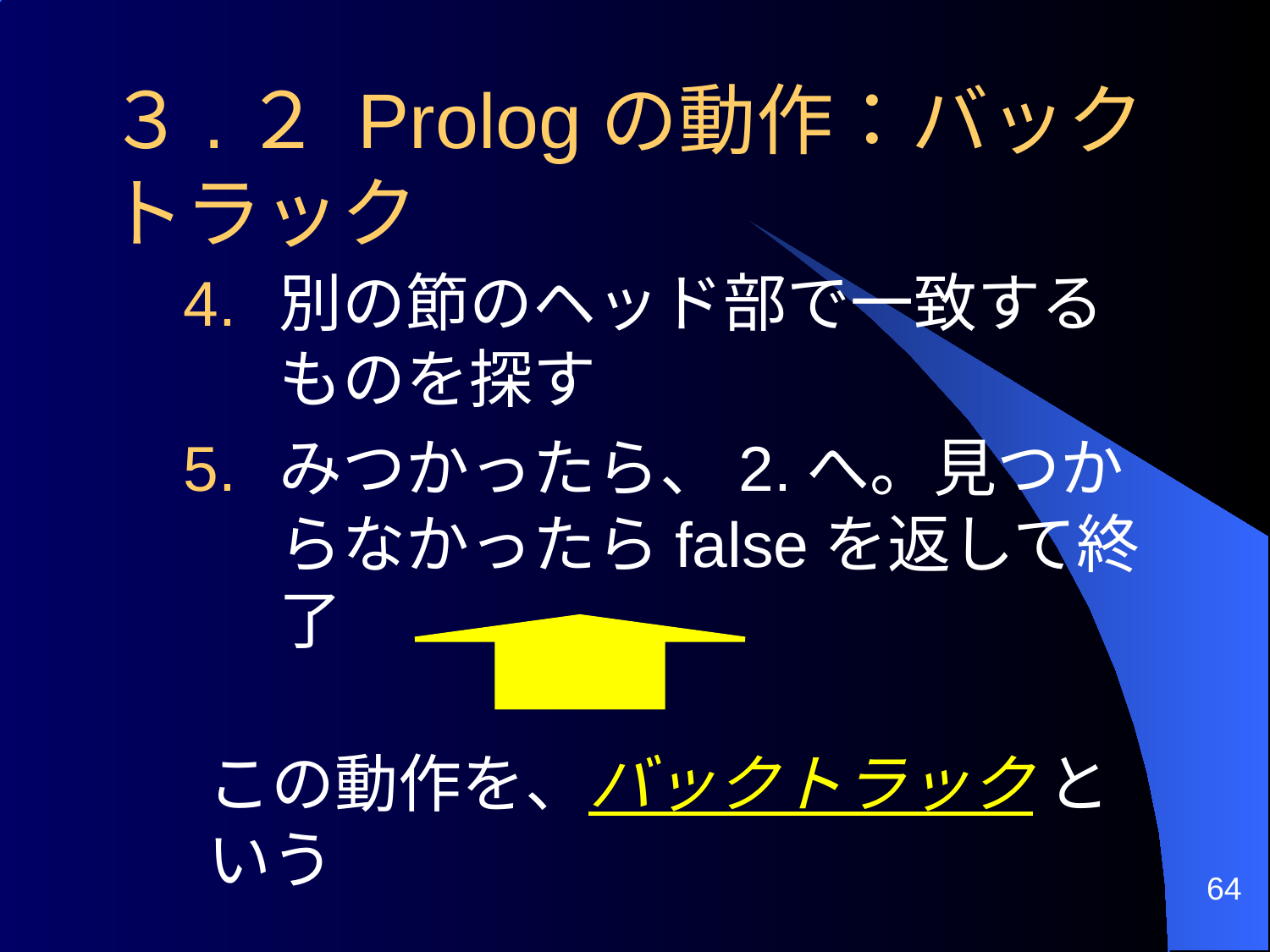

３.２ Prologの動作：バックトラック
別の節のヘッド部で一致するものを探す
みつかったら、2.へ。見つからなかったらfalseを返して終了

この動作を、バックトラック という
64